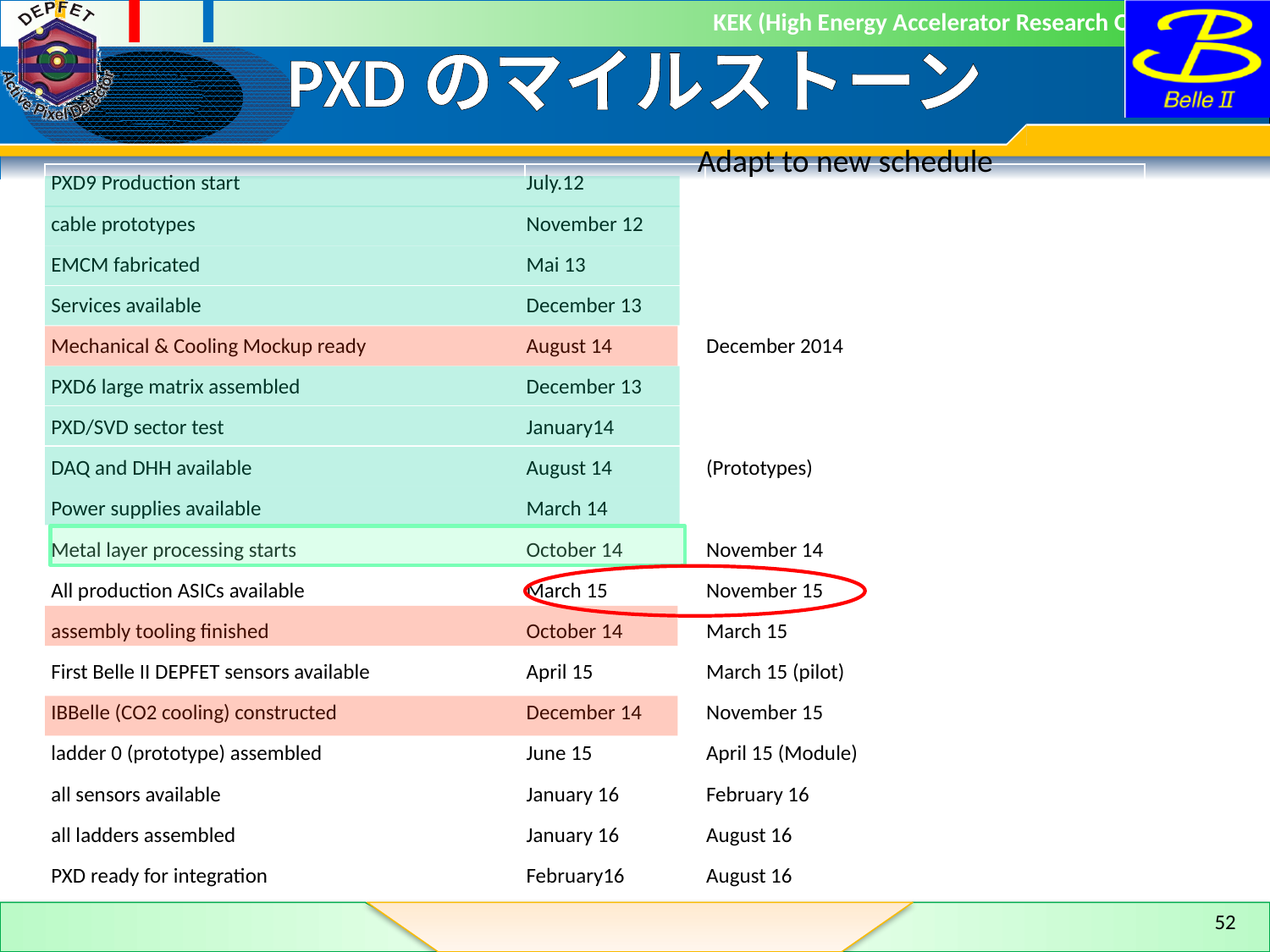

# PXDのマイルストーン
Adapt to new schedule
| PXD9 Production start | July.12 |  |
| --- | --- | --- |
| cable prototypes | November 12 |  |
| EMCM fabricated | Mai 13 |  |
| Services available | December 13 |  |
| Mechanical & Cooling Mockup ready | August 14 | December 2014 |
| PXD6 large matrix assembled | December 13 |  |
| PXD/SVD sector test | January14 |  |
| DAQ and DHH available | August 14 | (Prototypes) |
| Power supplies available | March 14 |  |
| Metal layer processing starts | October 14 | November 14 |
| All production ASICs available | March 15 | November 15 |
| assembly tooling finished | October 14 | March 15 |
| First Belle II DEPFET sensors available | April 15 | March 15 (pilot) |
| IBBelle (CO2 cooling) constructed | December 14 | November 15 |
| ladder 0 (prototype) assembled | June 15 | April 15 (Module) |
| all sensors available | January 16 | February 16 |
| all ladders assembled | January 16 | August 16 |
| PXD ready for integration | February16 | August 16 |

52